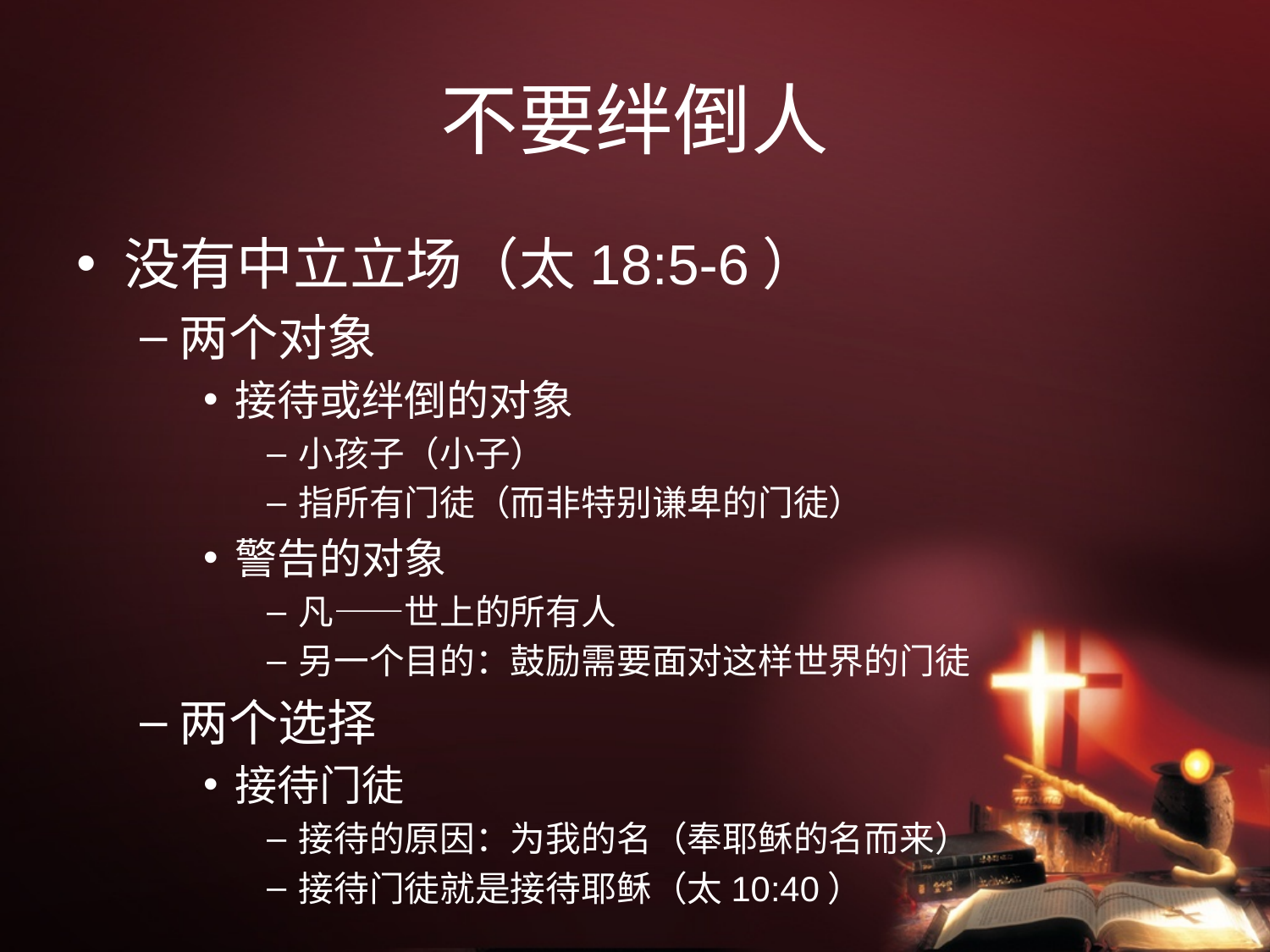

# 不要绊倒人
没有中立立场（太18:5-6）
两个对象
接待或绊倒的对象
小孩子（小子）
指所有门徒（而非特别谦卑的门徒）
警告的对象
凡——世上的所有人
另一个目的：鼓励需要面对这样世界的门徒
两个选择
接待门徒
接待的原因：为我的名（奉耶稣的名而来）
接待门徒就是接待耶稣（太10:40）